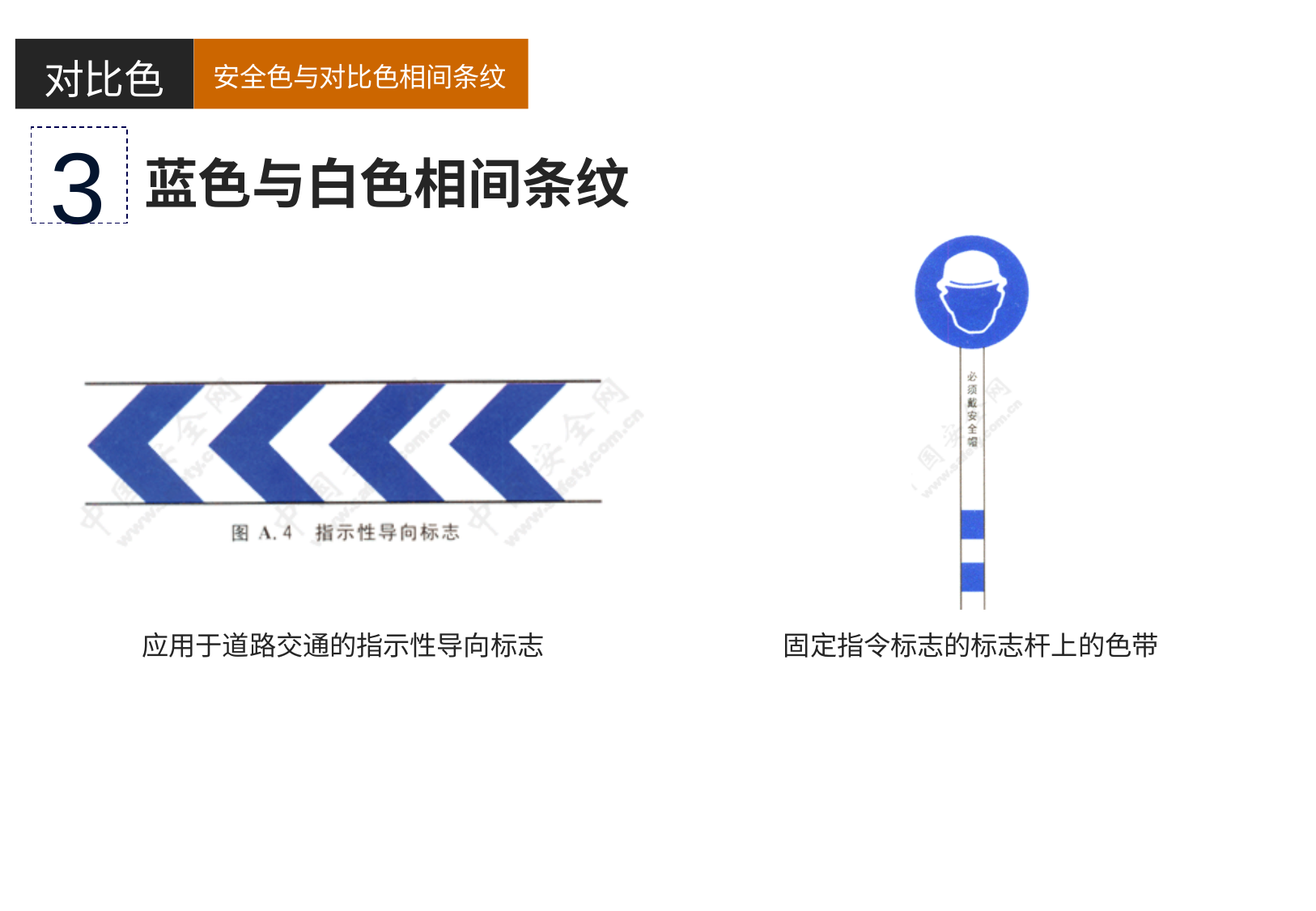

对比色
安全色与对比色相间条纹
3

蓝色与白色相间条纹

应用于道路交通的指示性导向标志
固定指令标志的标志杆上的色带